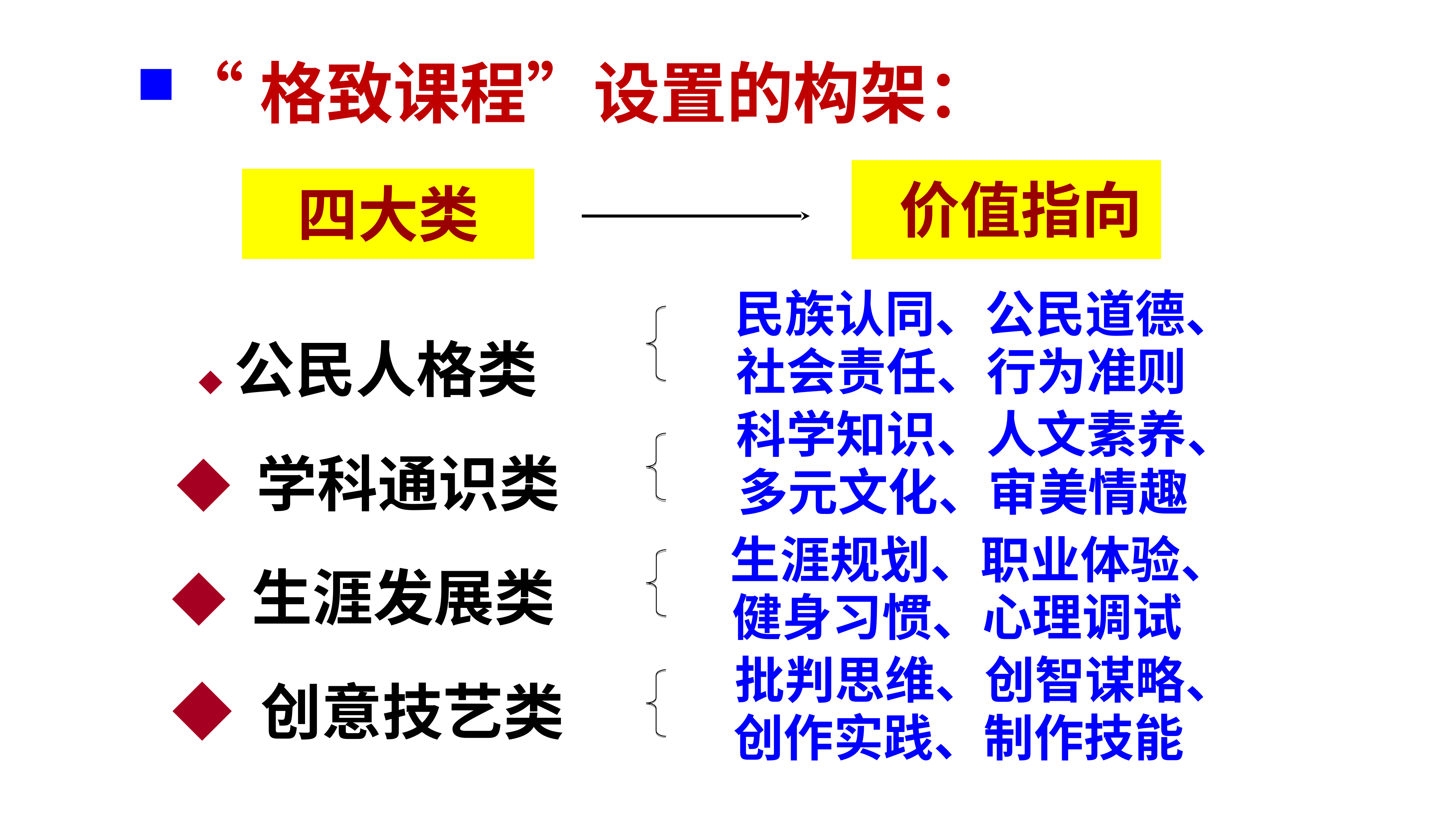

“格致课程”设置的构架：

 价值指向
四大类

◆ 公民人格类
◆ 学科通识类
◆ 生涯发展类
◆ 创意技艺类
    民族认同、公民道德、
社会责任、行为准则

    科学知识、人文素养、
多元文化、审美情趣

   生涯规划、职业体验、
健身习惯、心理调试

    批判思维、创智谋略、
创作实践、制作技能